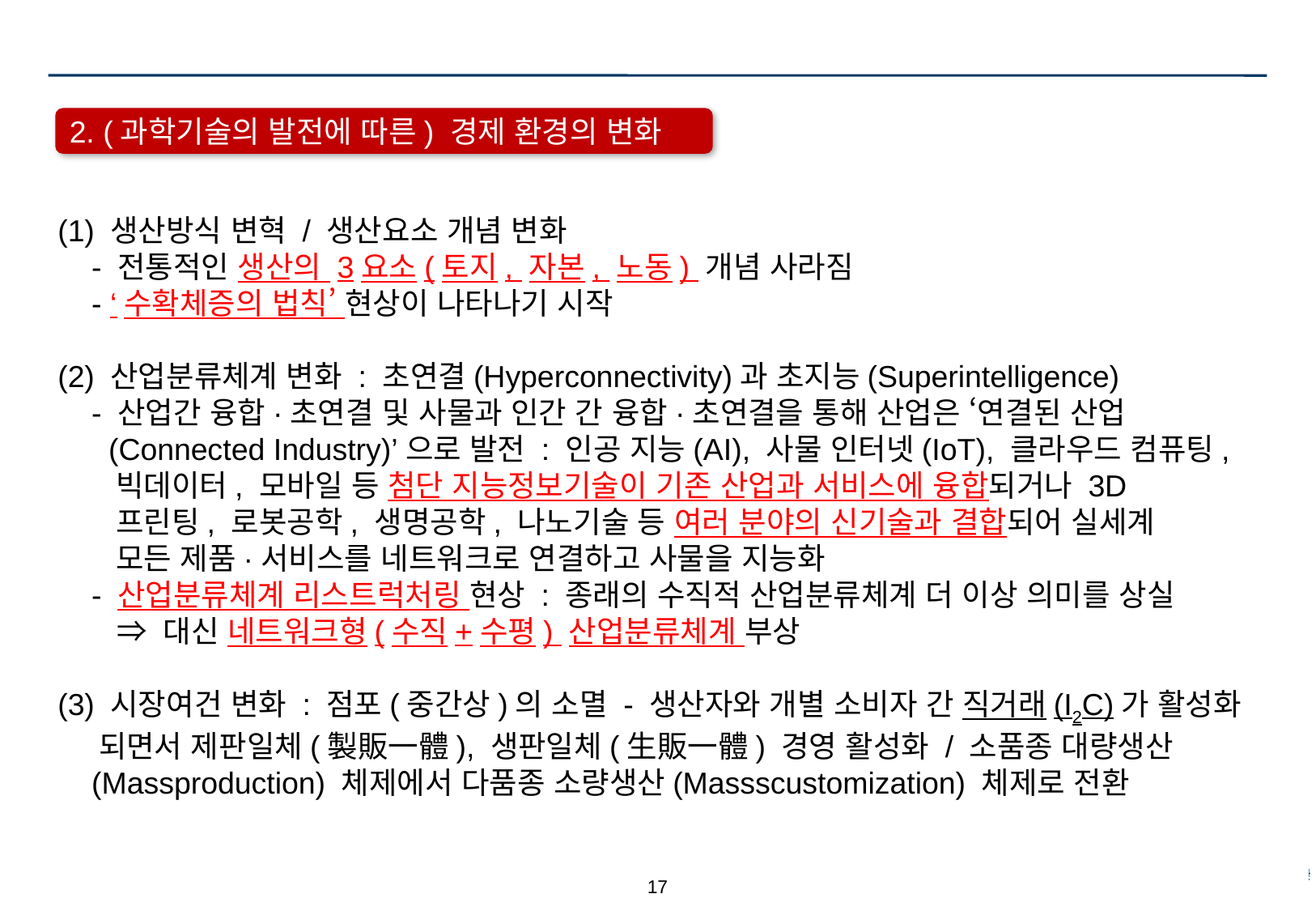

2. (과학기술의 발전에 따른) 경제 환경의 변화
(1) 생산방식 변혁 / 생산요소 개념 변화
    - 전통적인 생산의 3요소(토지, 자본, 노동) 개념 사라짐
    - ‘수확체증의 법칙’ 현상이 나타나기 시작

(2) 산업분류체계 변화 : 초연결(Hyperconnectivity)과 초지능(Superintelligence)
    - 산업간 융합·초연결 및 사물과 인간 간 융합·초연결을 통해 산업은 ‘연결된 산업
      (Connected Industry)’으로 발전 : 인공 지능(AI), 사물 인터넷(IoT), 클라우드 컴퓨팅,
      빅데이터, 모바일 등 첨단 지능정보기술이 기존 산업과 서비스에 융합되거나 3D
      프린팅, 로봇공학, 생명공학, 나노기술 등 여러 분야의 신기술과 결합되어 실세계
      모든 제품·서비스를 네트워크로 연결하고 사물을 지능화
    - 산업분류체계 리스트럭처링 현상 : 종래의 수직적 산업분류체계 더 이상 의미를 상실
       ⇒ 대신 네트워크형(수직+수평) 산업분류체계 부상

(3) 시장여건 변화 : 점포(중간상)의 소멸 - 생산자와 개별 소비자 간 직거래(I2C)가 활성화
    되면서 제판일체(製販一體), 생판일체(生販一體) 경영 활성화 / 소품종 대량생산
    (Massproduction) 체제에서 다품종 소량생산(Massscustomization) 체제로 전환